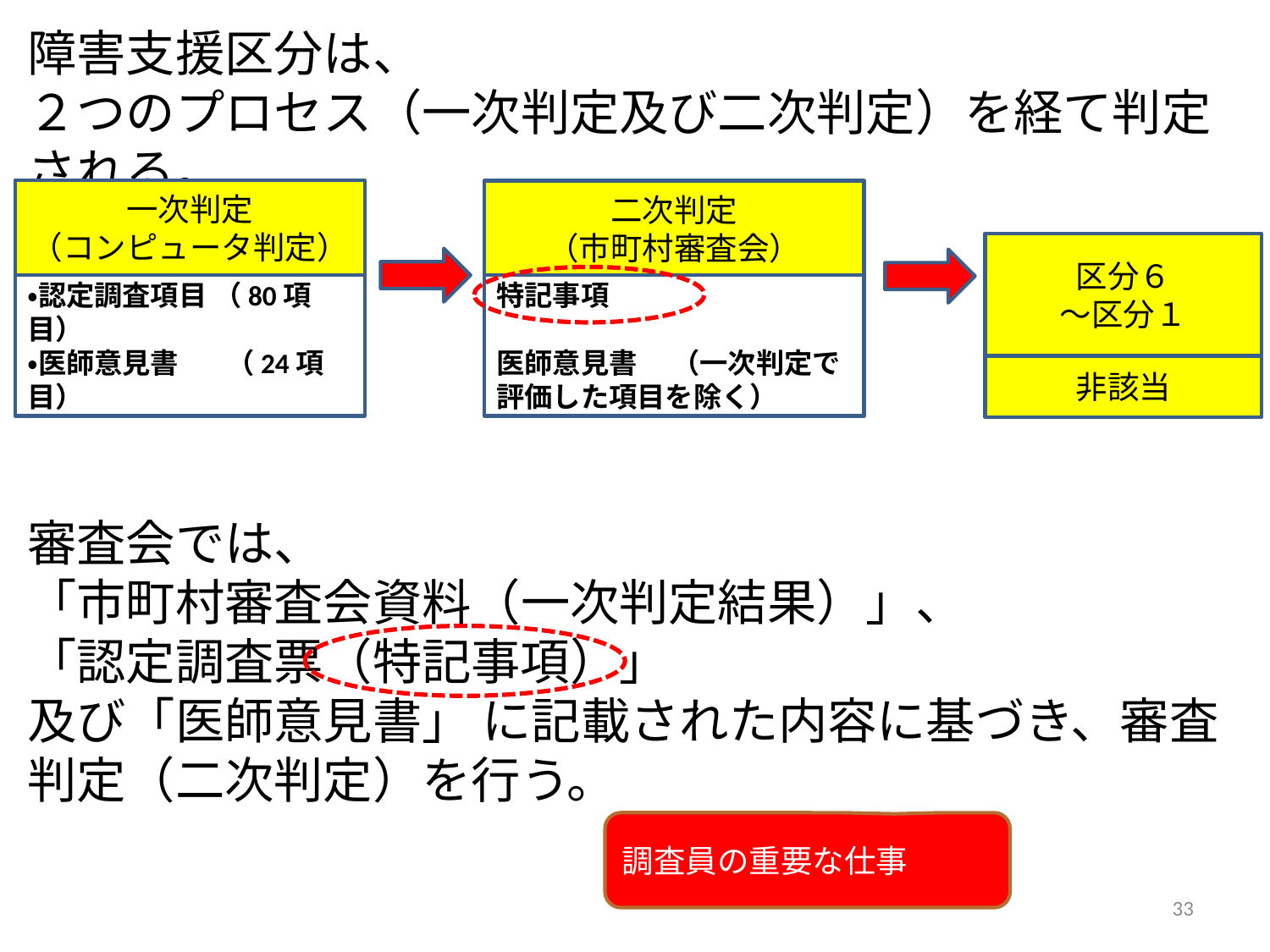

障害支援区分は、
２つのプロセス（一次判定及び二次判定）を経て判定される。

一次判定
（コンピュータ判定）
二次判定
（市町村審査会）
区分６
～区分１

特記事項

医師意見書　 （一次判定で評価した項目を除く）
・認定調査項目 （80項目）
・医師意見書　   （24項目）
非該当
審査会では、
「市町村審査会資料（一次判定結果）」、
「認定調査票（特記事項）」
及び「医師意見書」 に記載された内容に基づき、審査判定（二次判定）を行う。

調査員の重要な仕事
33